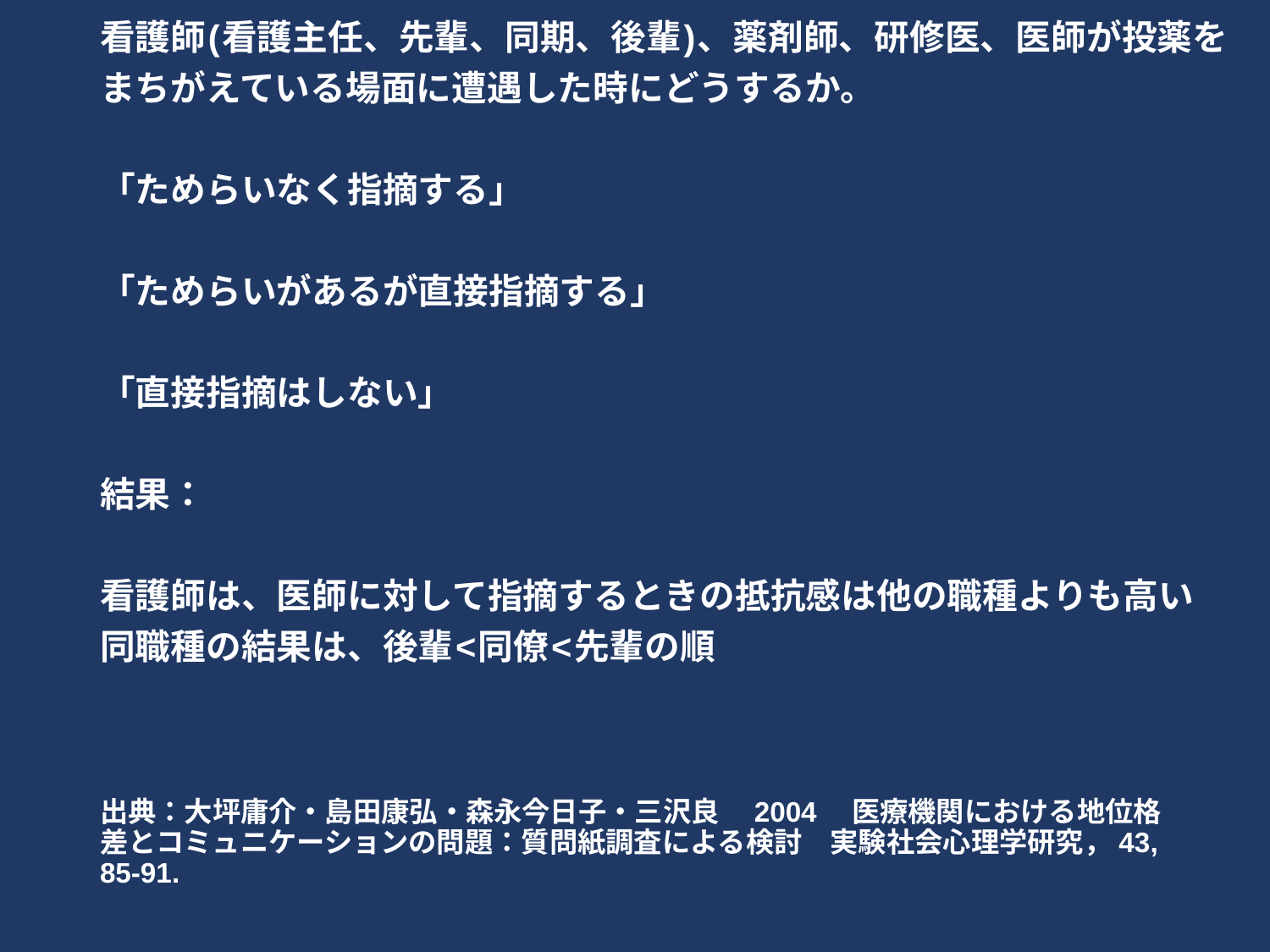

看護師(看護主任、先輩、同期、後輩)、薬剤師、研修医、医師が投薬をまちがえている場面に遭遇した時にどうするか。

「ためらいなく指摘する」

「ためらいがあるが直接指摘する」

「直接指摘はしない」

結果：

看護師は、医師に対して指摘するときの抵抗感は他の職種よりも高い
同職種の結果は、後輩<同僚<先輩の順

# 出典：大坪庸介・島田康弘・森永今日子・三沢良　2004　医療機関における地位格差とコミュニケーションの問題：質問紙調査による検討　実験社会心理学研究，43, 85-91.